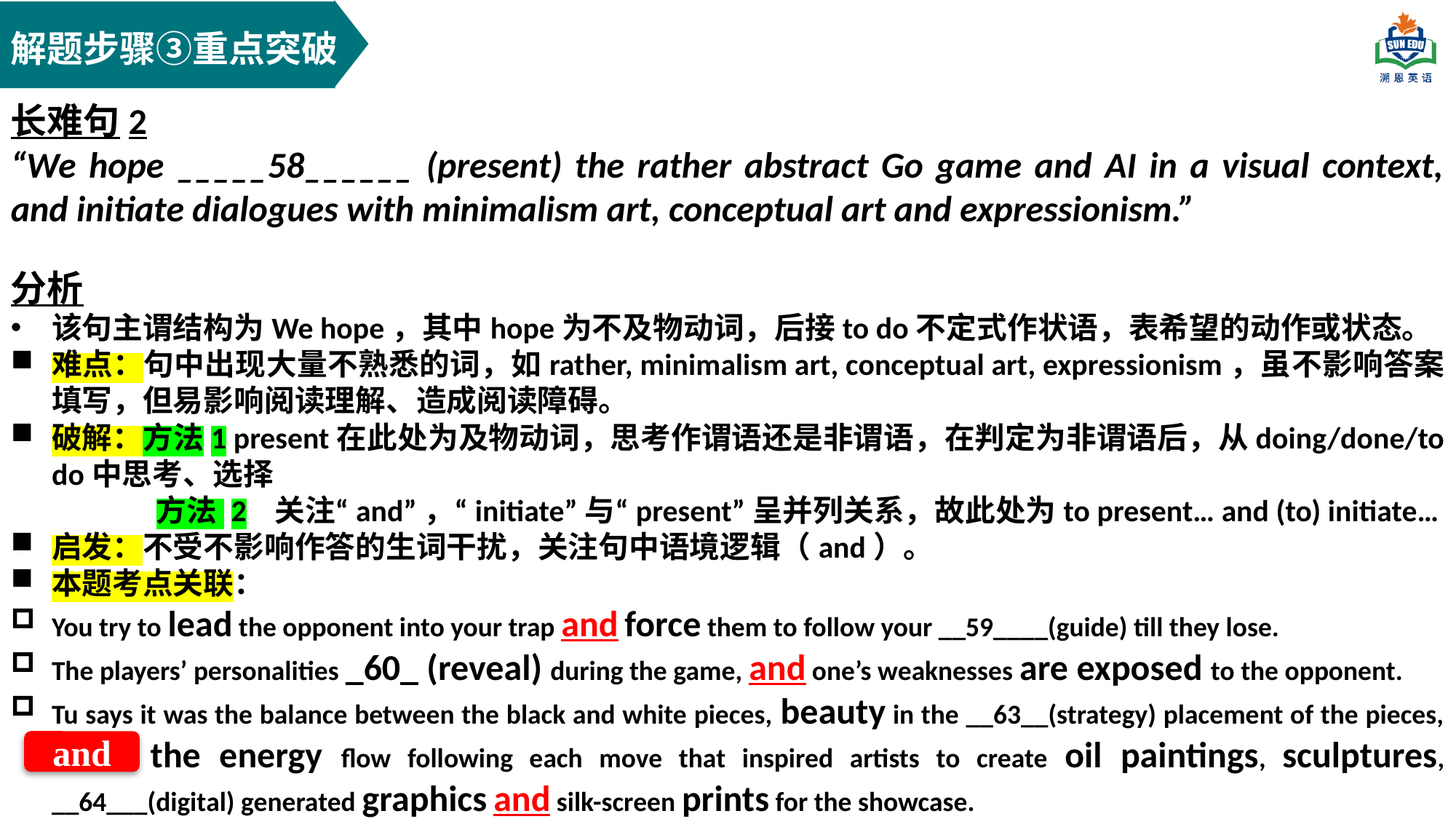

解题步骤③重点突破
长难句2
“We hope _____58______ (present) the rather abstract Go game and AI in a visual context, and initiate dialogues with minimalism art, conceptual art and expressionism.”

分析
该句主谓结构为We hope，其中hope为不及物动词，后接to do不定式作状语，表希望的动作或状态‌。
难点：句中出现大量不熟悉的词，如rather, minimalism art, conceptual art, expressionism，虽不影响答案填写，但易影响阅读理解、造成阅读障碍。
破解：方法1 present在此处为及物动词，思考作谓语还是非谓语，在判定为非谓语后，从doing/done/to do中思考、选择
                    方法 2   关注“and”，“initiate”与“present”呈并列关系，故此处为to present… and (to) initiate…
启发：不受不影响作答的生词干扰，关注句中语境逻辑（and）。
本题考点关联：
You try to lead the opponent into your trap and force them to follow your __59____(guide) till they lose.
The players’ personalities _60_ (reveal) during the game, and one’s weaknesses are exposed to the opponent.
Tu says it was the balance between the black and white pieces, beauty in the __63__(strategy) placement of the pieces, __63__ the energy flow following each move that inspired artists to create oil paintings, sculptures, __64___(digital) generated graphics and silk-screen prints for the showcase.
and